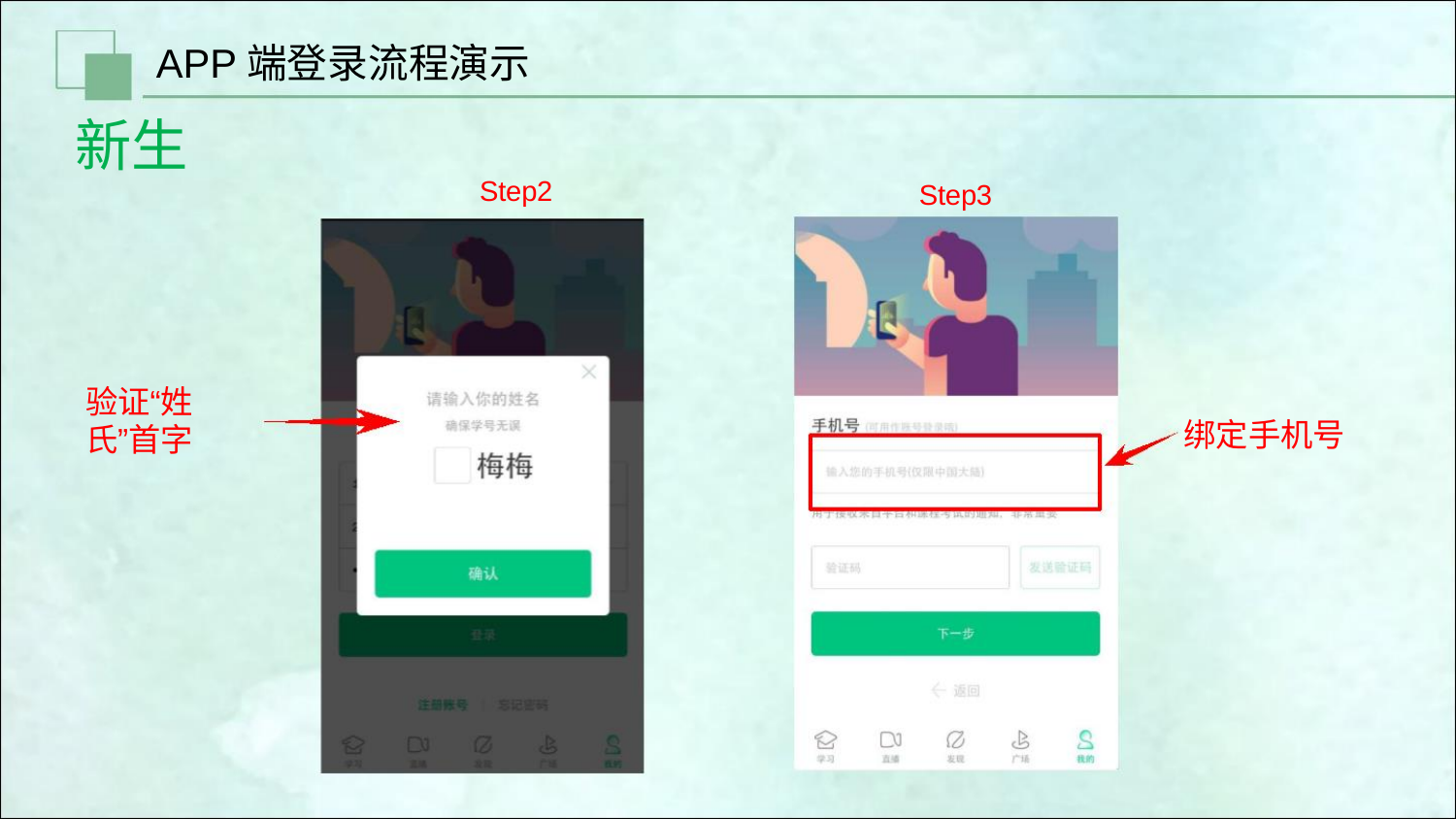

APP端登录流程演示
新生
Step2
Step3
验证“姓
氏”首字
绑定手机号